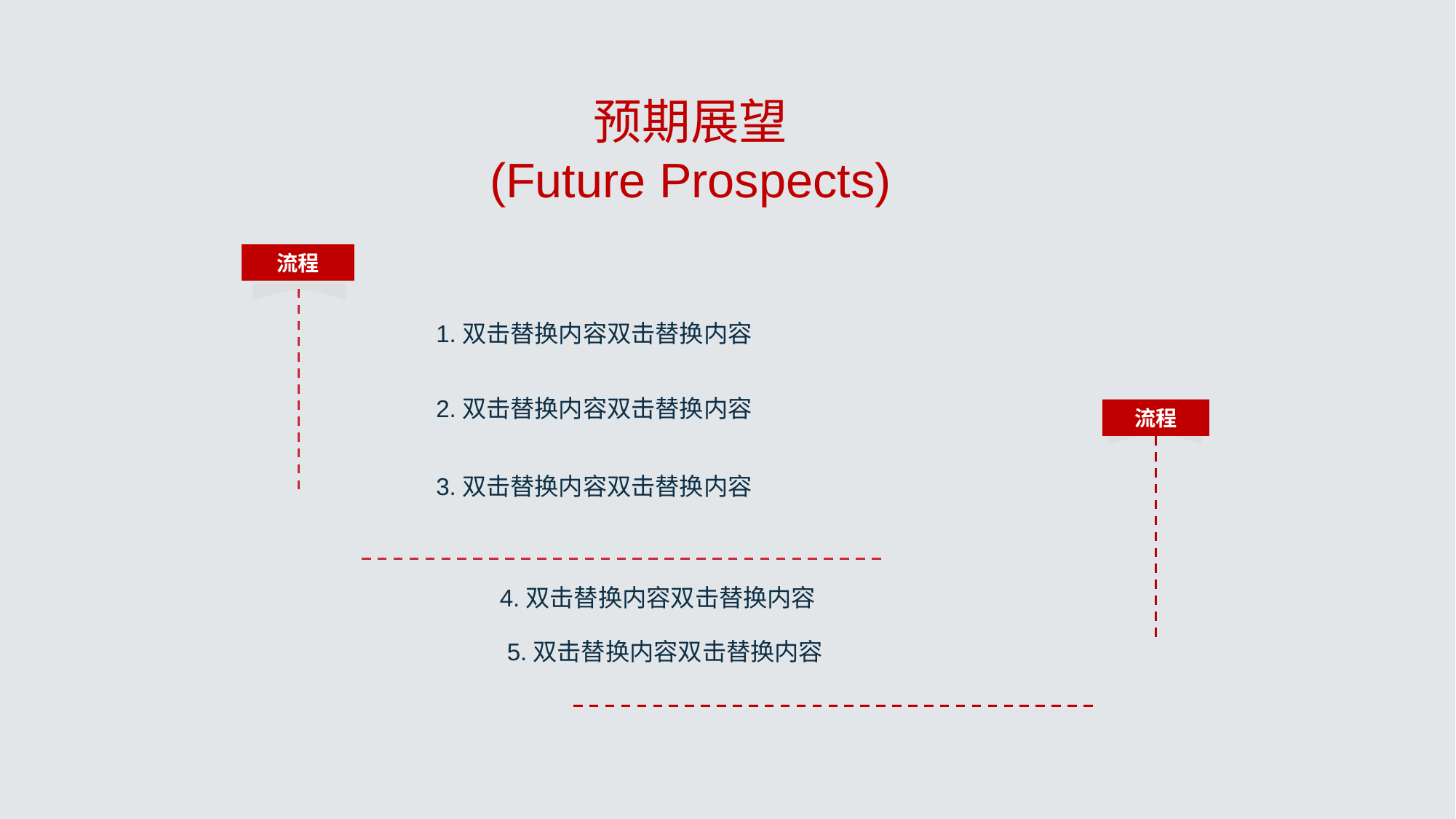

预期展望
(Future Prospects)
流程

1.双击替换内容双击替换内容

2.双击替换内容双击替换内容

流程

3.双击替换内容双击替换内容

4.双击替换内容双击替换内容

5.双击替换内容双击替换内容